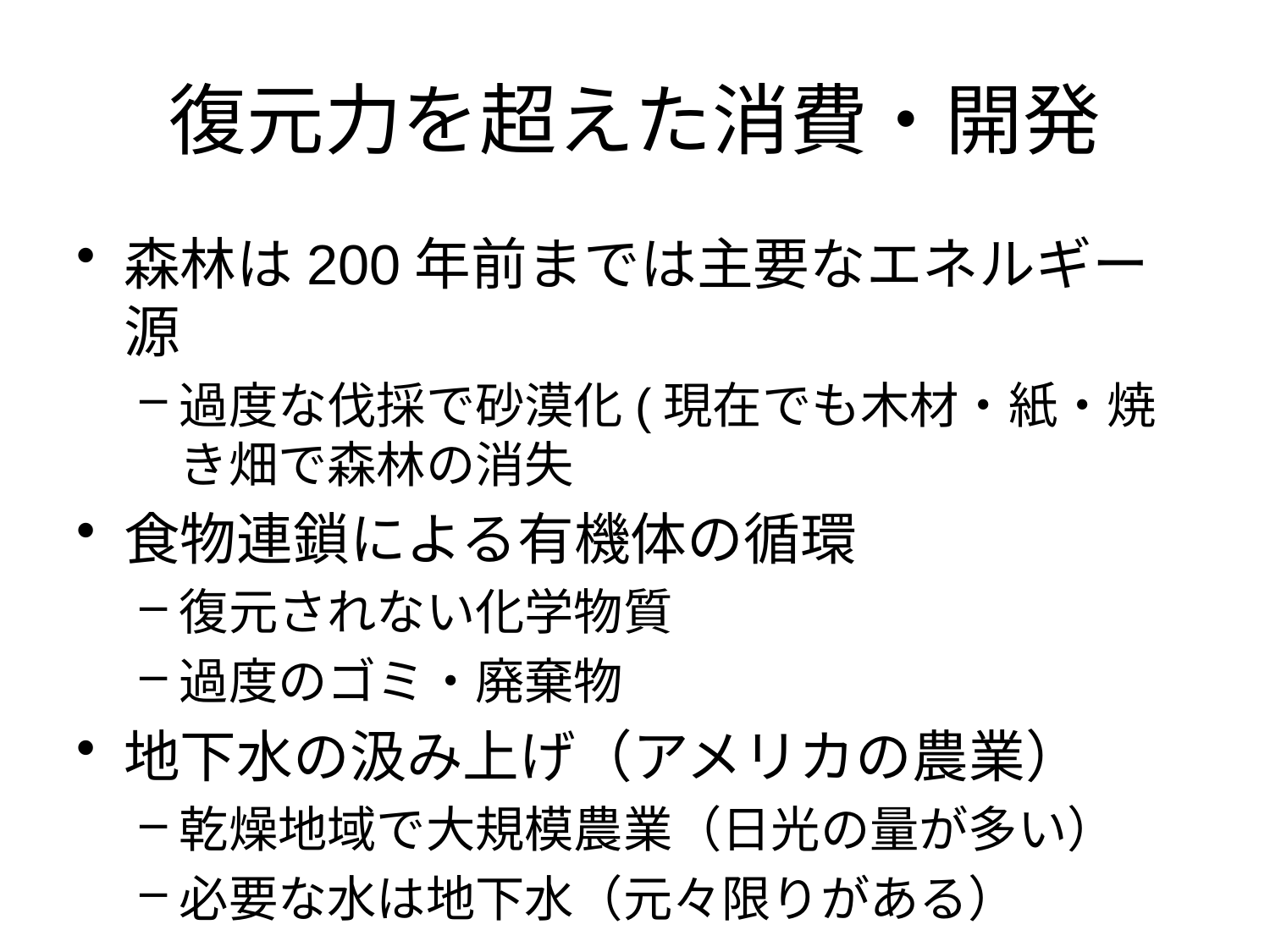

# 復元力を超えた消費・開発
森林は200年前までは主要なエネルギー源
過度な伐採で砂漠化(現在でも木材・紙・焼き畑で森林の消失
食物連鎖による有機体の循環
復元されない化学物質
過度のゴミ・廃棄物
地下水の汲み上げ（アメリカの農業）
乾燥地域で大規模農業（日光の量が多い）
必要な水は地下水（元々限りがある）